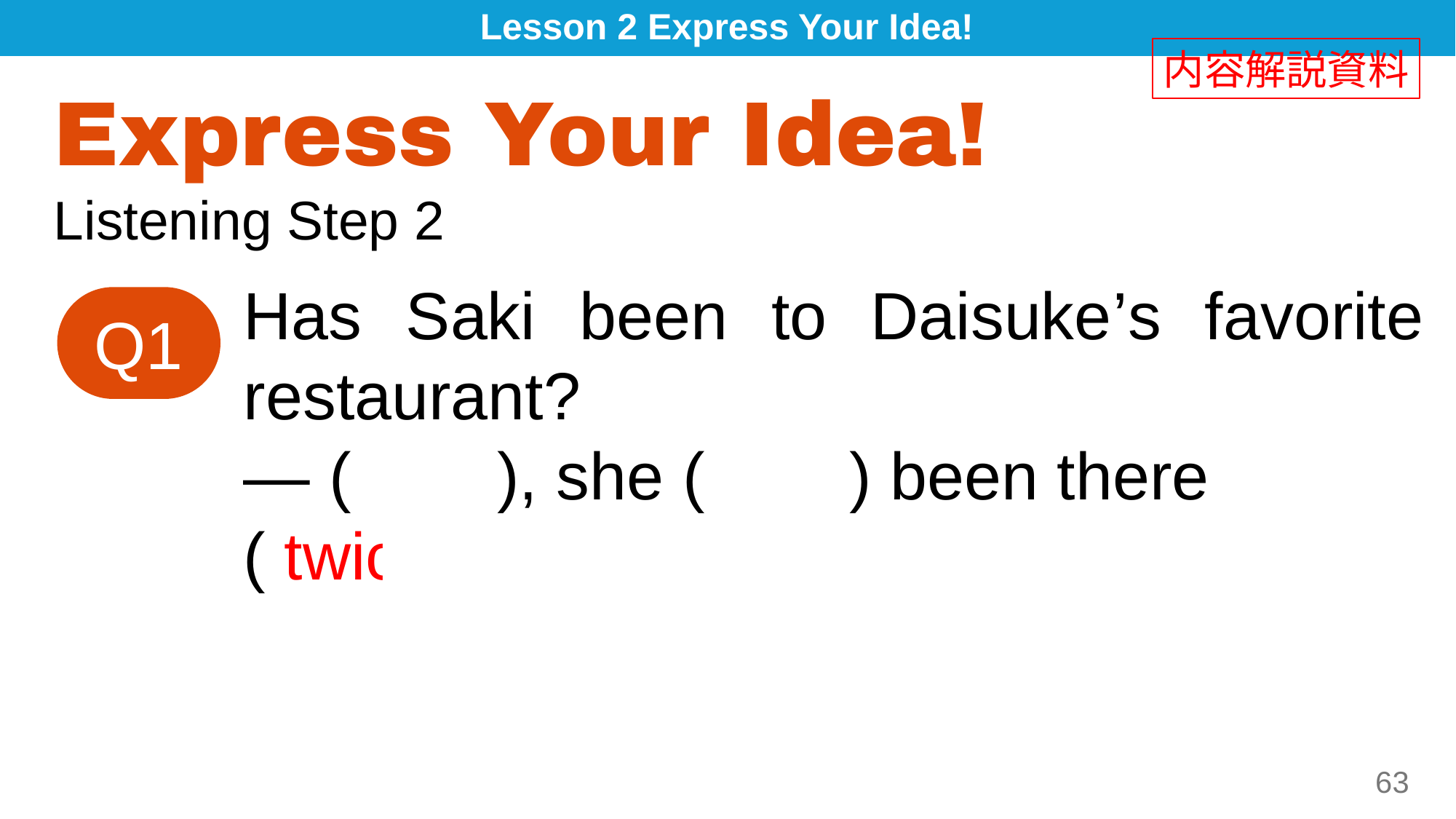

# Lesson 2 Express Your Idea!
内容解説資料
Express Your Idea!
Listening Step 2

Has Saki been to Daisuke’s favorite restaurant?
― ( Yes ), she ( has ) been there 	( twice ).

Q1

63